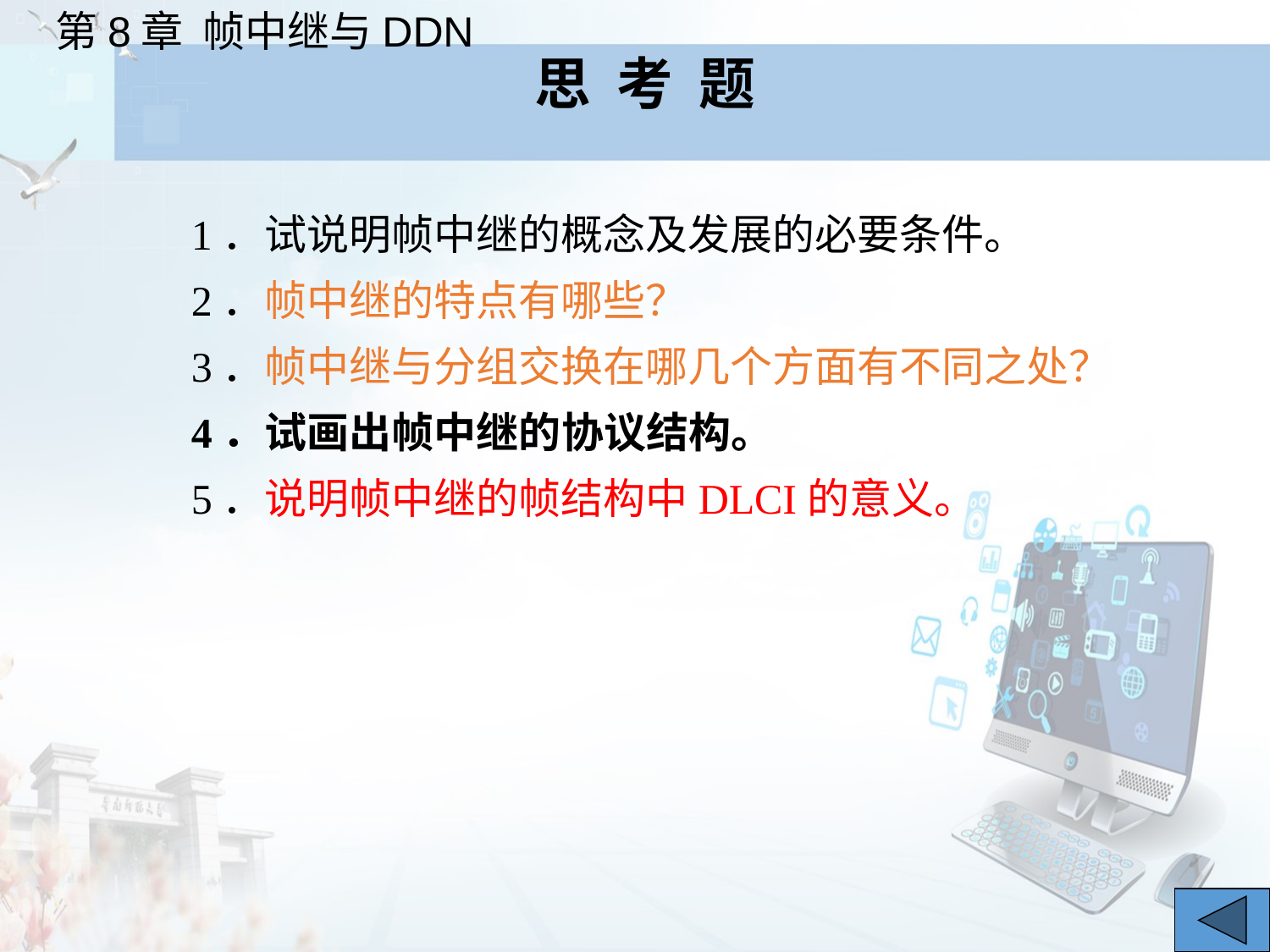

思  考  题
1．试说明帧中继的概念及发展的必要条件。
2．帧中继的特点有哪些？
3．帧中继与分组交换在哪几个方面有不同之处？
4．试画出帧中继的协议结构。
5．说明帧中继的帧结构中DLCI的意义。